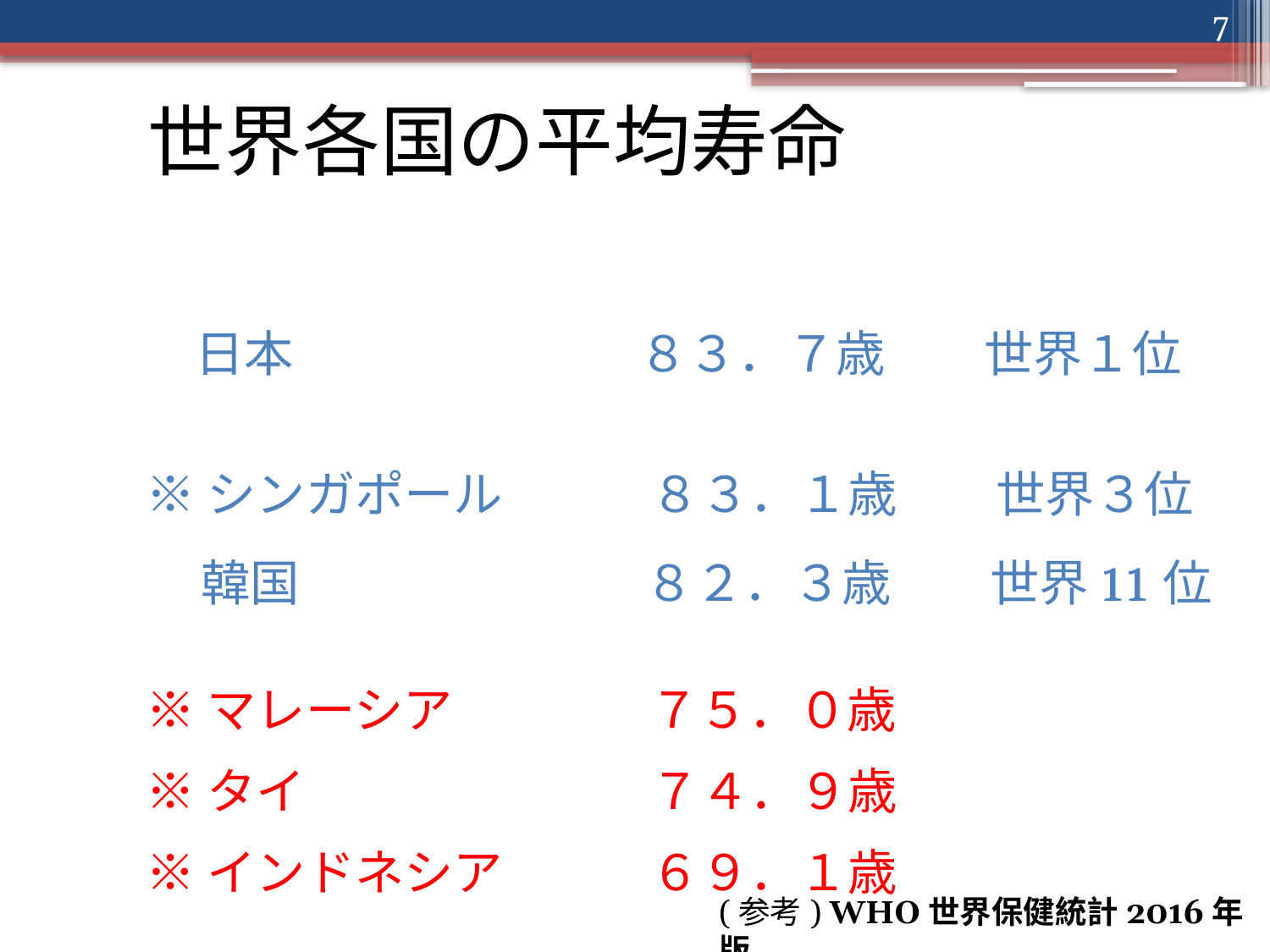

7
世界各国の平均寿命
　日本　　　　　　　８３．７歳　　世界１位

※シンガポール　　　８３．１歳　　世界３位

　　　韓国　　　　　　　８２．３歳　　世界11位

※マレーシア　　　　７５．０歳

※タイ　　　　　　　７４．９歳

※インドネシア　　　６９．１歳

(参考) WHO世界保健統計2016年版